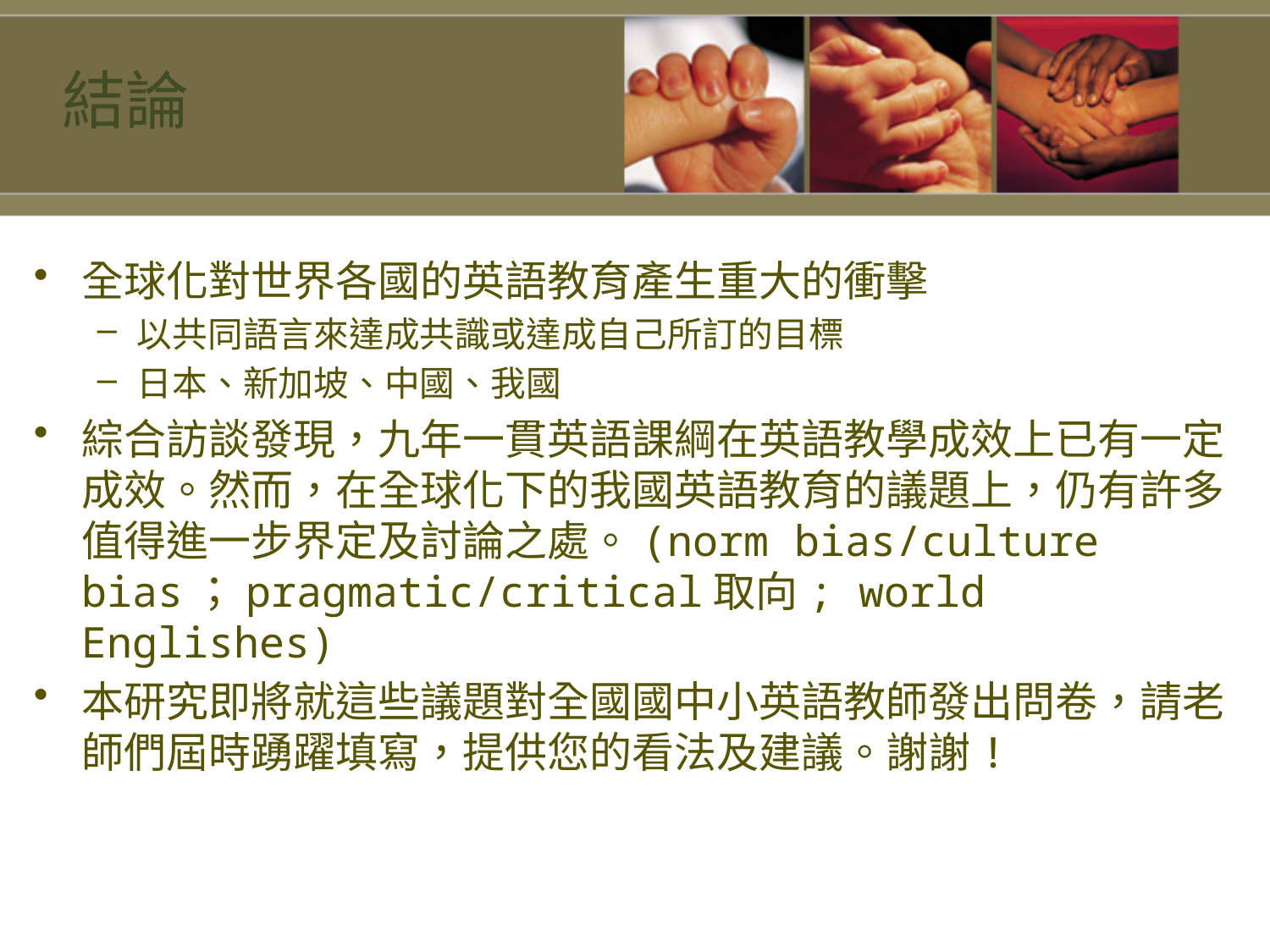

# 結論
全球化對世界各國的英語教育產生重大的衝擊
以共同語言來達成共識或達成自己所訂的目標
日本、新加坡、中國、我國
綜合訪談發現，九年一貫英語課綱在英語教學成效上已有一定成效。然而，在全球化下的我國英語教育的議題上，仍有許多值得進一步界定及討論之處。(norm bias/culture bias；pragmatic/critical取向; world Englishes)
本研究即將就這些議題對全國國中小英語教師發出問卷，請老師們屆時踴躍填寫，提供您的看法及建議。謝謝!